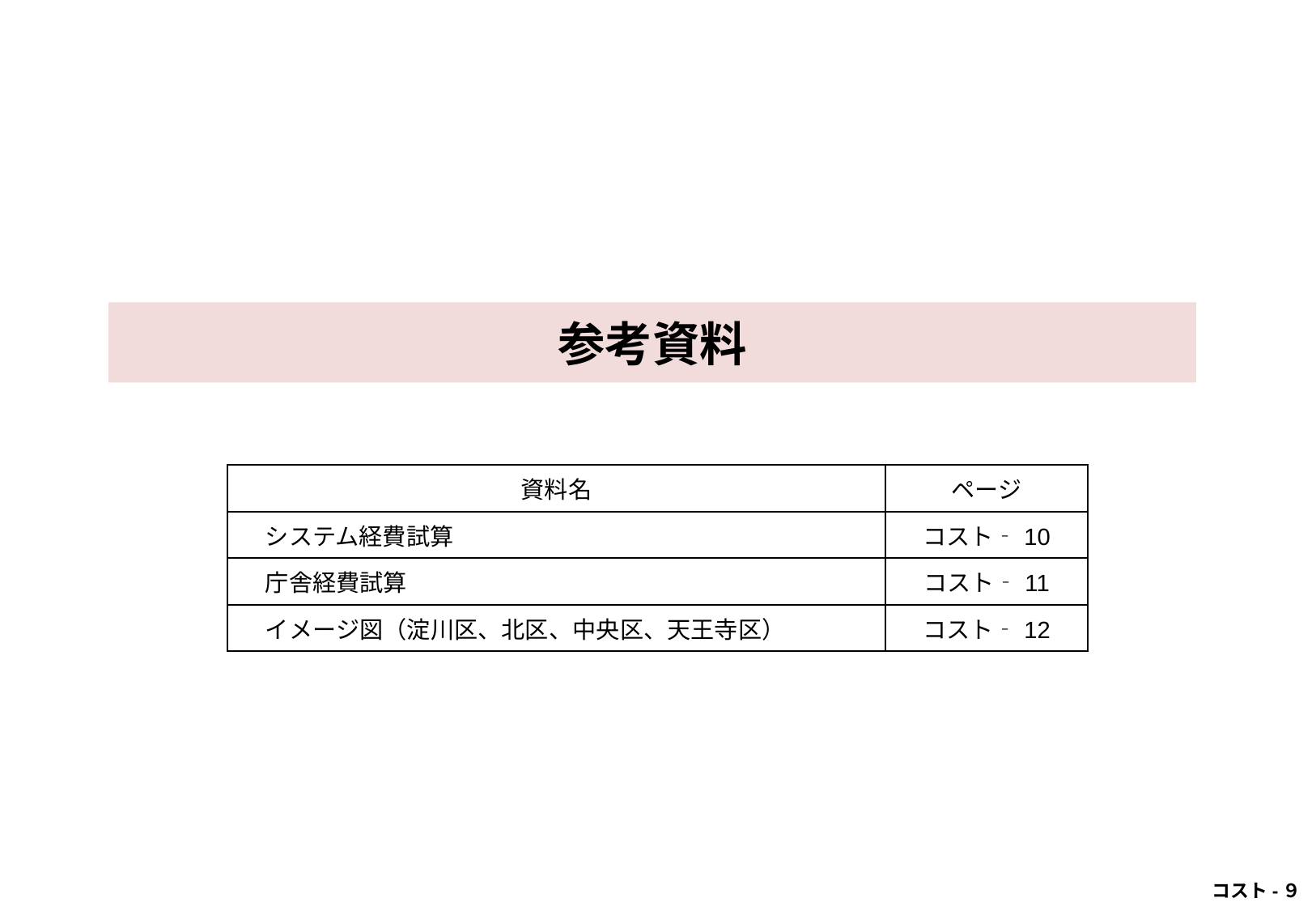

参考資料
| 資料名 | ページ |
| --- | --- |
| システム経費試算 | コスト‐10 |
| 庁舎経費試算 | コスト‐11 |
| イメージ図（淀川区、北区、中央区、天王寺区） | コスト‐12 |
 コスト-９